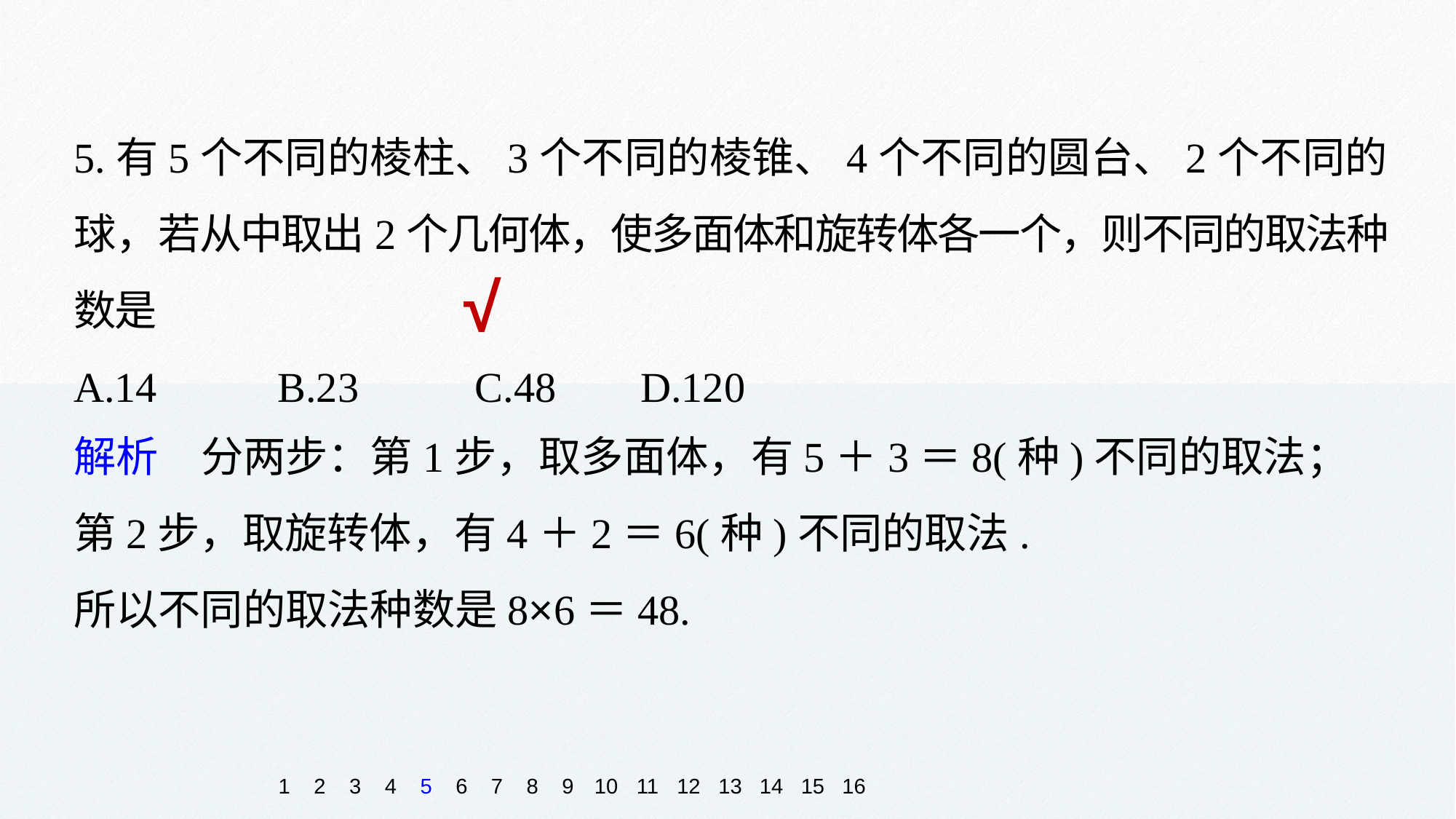

5.有5个不同的棱柱、3个不同的棱锥、4个不同的圆台、2个不同的球，若从中取出2个几何体，使多面体和旋转体各一个，则不同的取法种数是
A.14  	         B.23           C.48  	  D.120
√
解析　分两步：第1步，取多面体，有5＋3＝8(种)不同的取法；
第2步，取旋转体，有4＋2＝6(种)不同的取法.
所以不同的取法种数是8×6＝48.
1
2
3
4
5
6
7
8
9
10
11
12
13
14
15
16